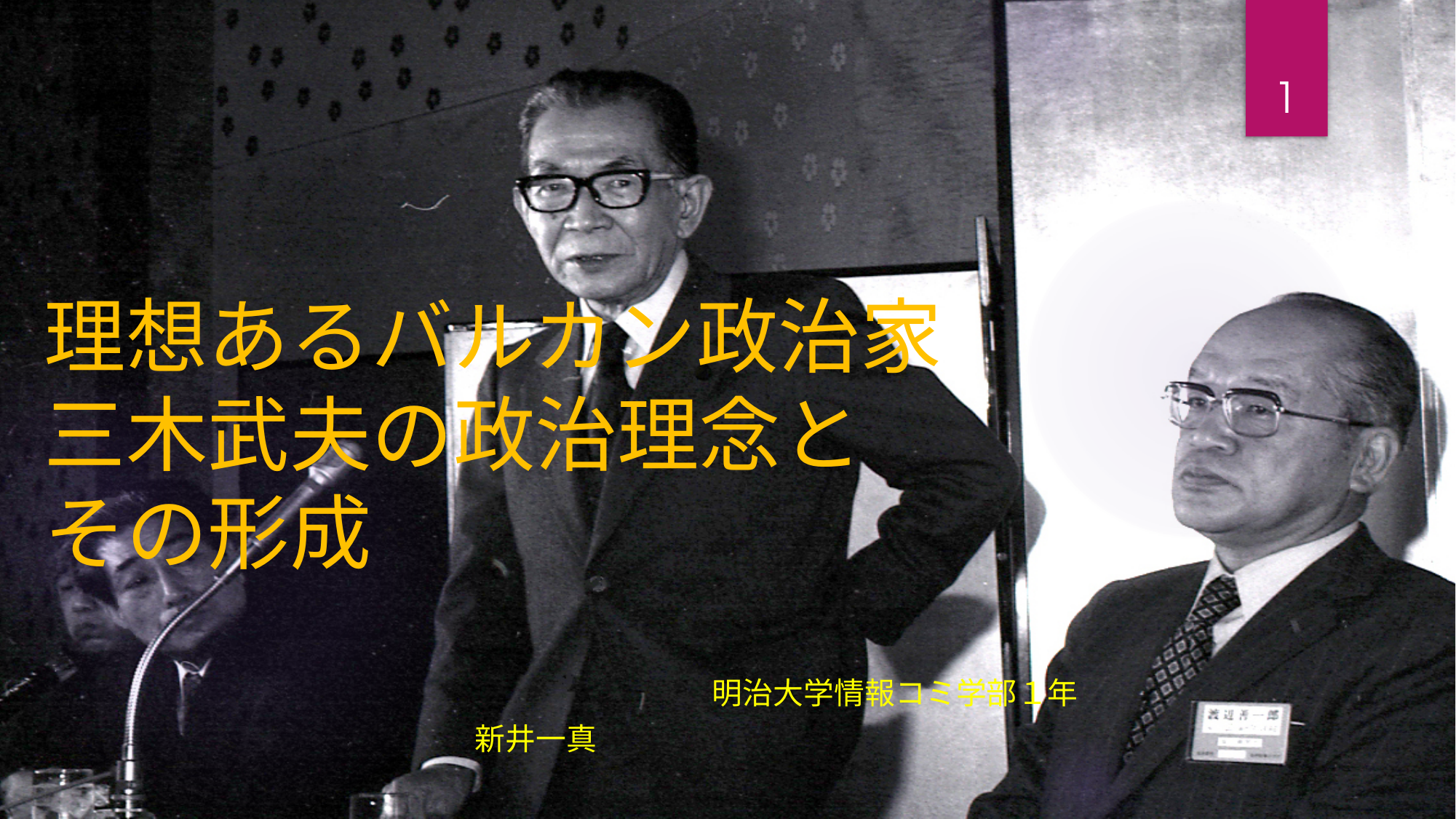

1
# 理想あるバルカン政治家 三木武夫の政治理念と その形成
　　　　　　　　　　　　　　　　　　　　　　　　　　　　　　　　　明治大学情報コミ学部１年
新井一真